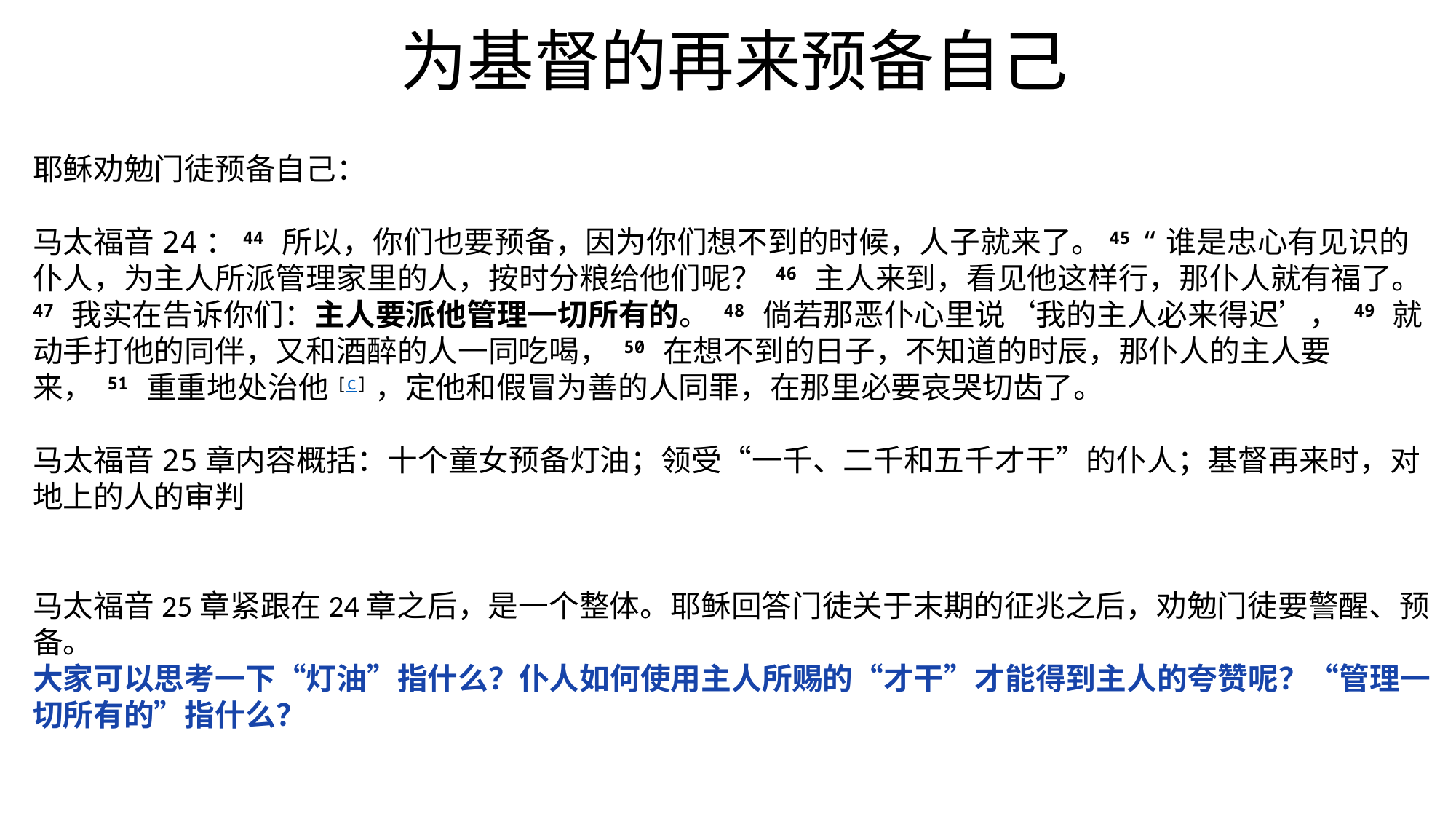

# 为基督的再来预备自己

耶稣劝勉门徒预备自己：

马太福音24：44 所以，你们也要预备，因为你们想不到的时候，人子就来了。45 “谁是忠心有见识的仆人，为主人所派管理家里的人，按时分粮给他们呢？ 46 主人来到，看见他这样行，那仆人就有福了。 47 我实在告诉你们：主人要派他管理一切所有的。 48 倘若那恶仆心里说‘我的主人必来得迟’， 49 就动手打他的同伴，又和酒醉的人一同吃喝， 50 在想不到的日子，不知道的时辰，那仆人的主人要来， 51 重重地处治他[c]，定他和假冒为善的人同罪，在那里必要哀哭切齿了。

马太福音25章内容概括：十个童女预备灯油；领受“一千、二千和五千才干”的仆人；基督再来时，对地上的人的审判

马太福音25章紧跟在24章之后，是一个整体。耶稣回答门徒关于末期的征兆之后，劝勉门徒要警醒、预备。
大家可以思考一下“灯油”指什么？仆人如何使用主人所赐的“才干”才能得到主人的夸赞呢？“管理一切所有的”指什么？